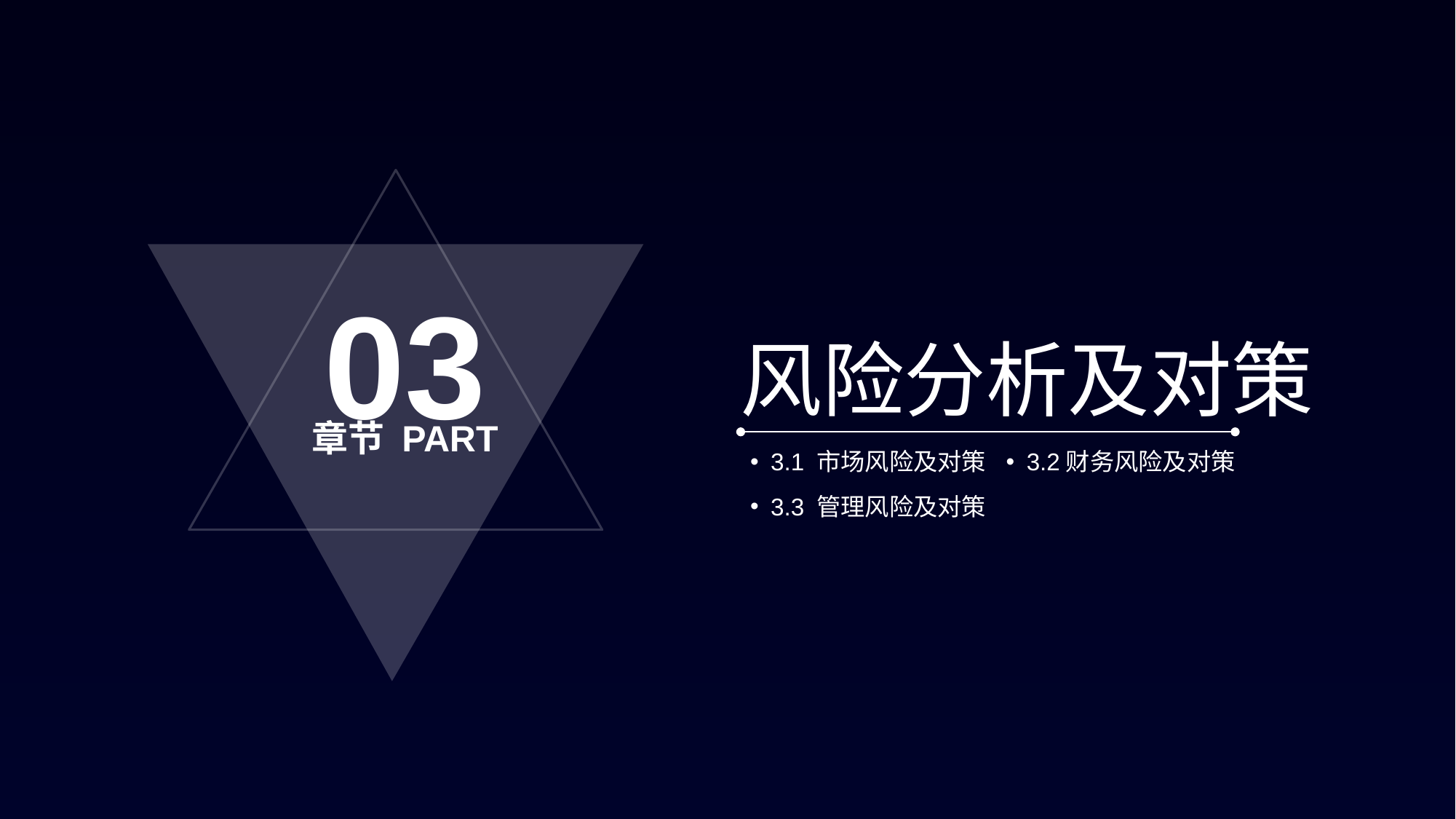

03
章节 PART
风险分析及对策
3.1 市场风险及对策
3.2财务风险及对策
3.3 管理风险及对策